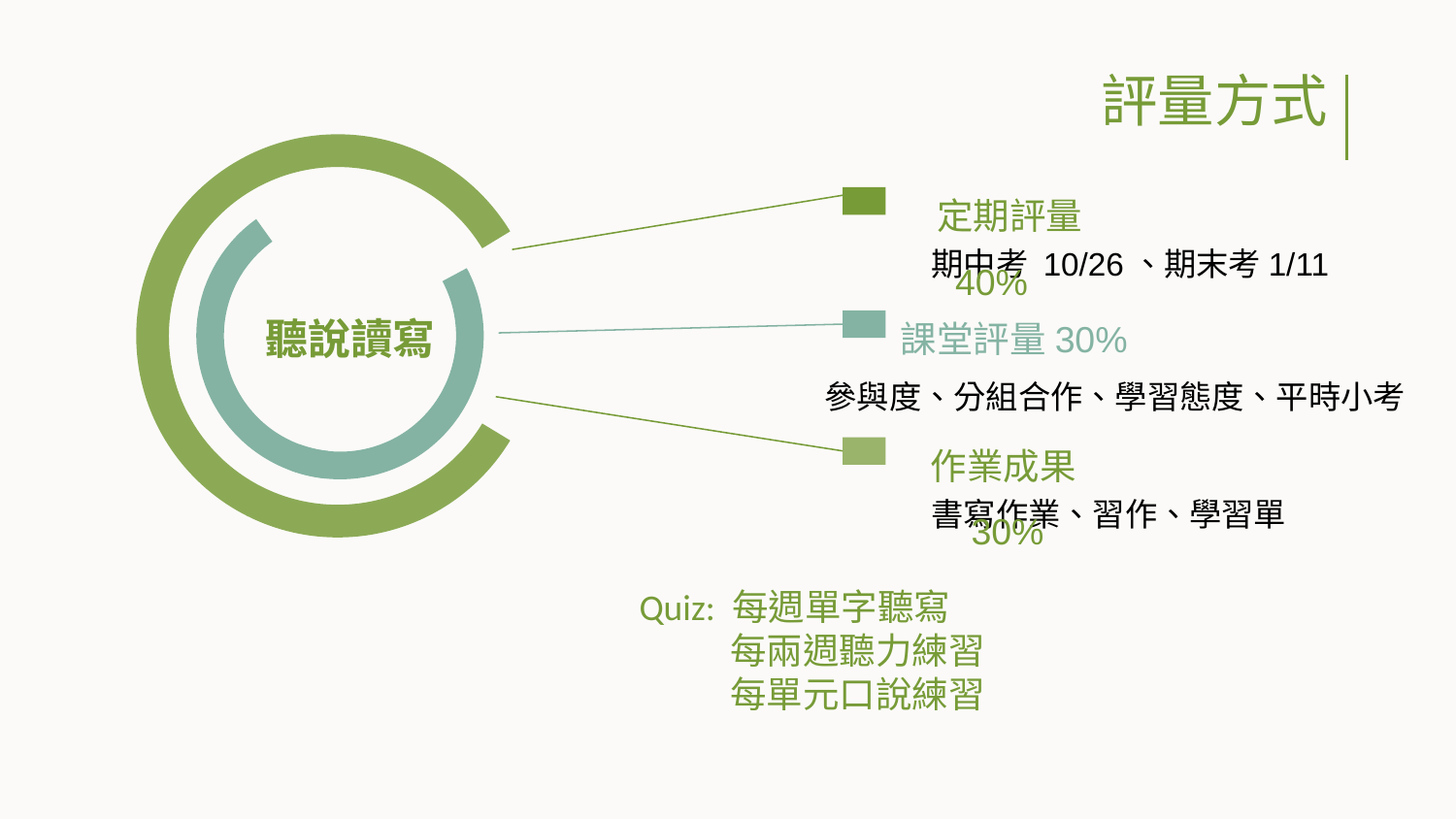

評量方式

定期評量40%

期中考 10/26、期末考1/11
課堂評量30%

聽說讀寫
參與度、分組合作、學習態度、平時小考
作業成果30%

書寫作業、習作、學習單
Quiz: 每週單字聽寫
          每兩週聽力練習
          每單元口說練習